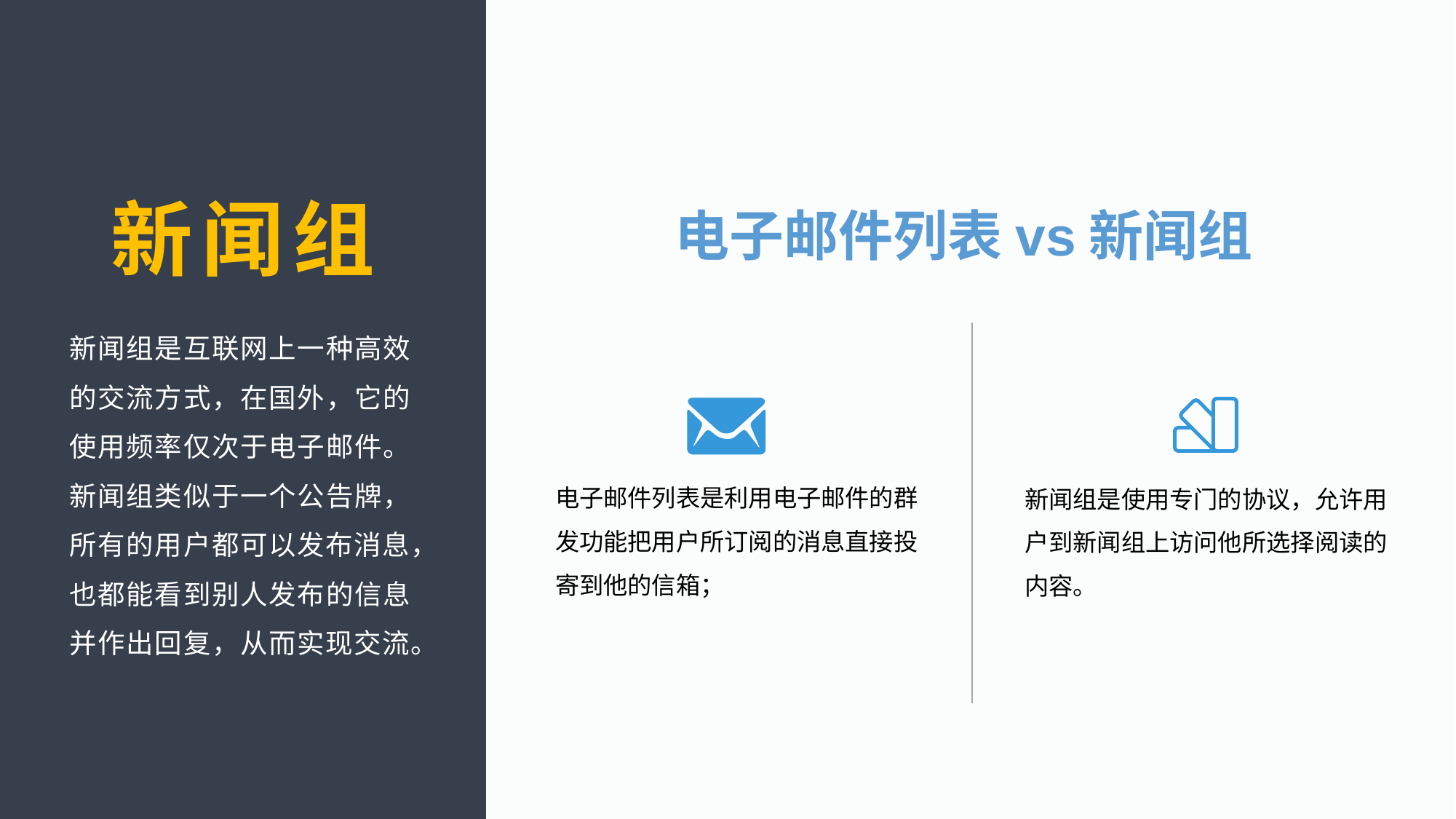

新闻组
电子邮件列表vs新闻组
新闻组是互联网上一种高效的交流方式，在国外，它的使用频率仅次于电子邮件。新闻组类似于一个公告牌，所有的用户都可以发布消息，也都能看到别人发布的信息并作出回复，从而实现交流。

电子邮件列表是利用电子邮件的群发功能把用户所订阅的消息直接投寄到他的信箱；
新闻组是使用专门的协议，允许用户到新闻组上访问他所选择阅读的内容。